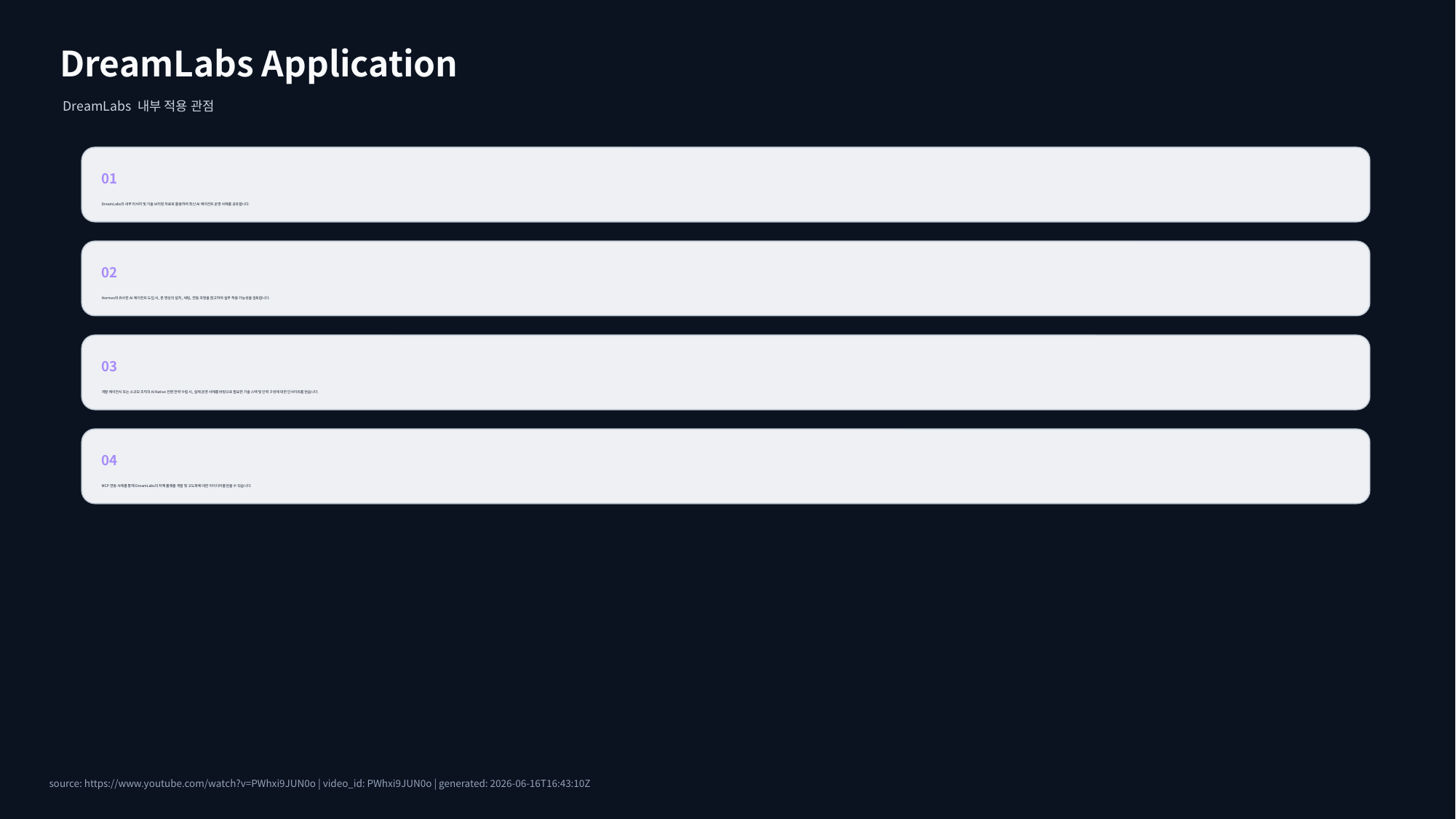

DreamLabs Application
DreamLabs 내부 적용 관점

01
DreamLabs의 내부 리서치 및 기술 브리핑 자료로 활용하여 최신 AI 에이전트 운영 사례를 공유합니다.

02
Hermes와 유사한 AI 에이전트 도입 시, 본 영상의 설치, 세팅, 연동 과정을 참고하여 실무 적용 가능성을 검토합니다.

03
개발 에이전시 또는 소규모 조직의 AI Native 전환 전략 수립 시, 실제 운영 사례를 바탕으로 필요한 기술 스택 및 인력 구성에 대한 인사이트를 얻습니다.

04
MCP 연동 사례를 통해 DreamLabs의 자체 플랫폼 개발 및 고도화에 대한 아이디어를 얻을 수 있습니다.
source: https://www.youtube.com/watch?v=PWhxi9JUN0o | video_id: PWhxi9JUN0o | generated: 2026-06-16T16:43:10Z